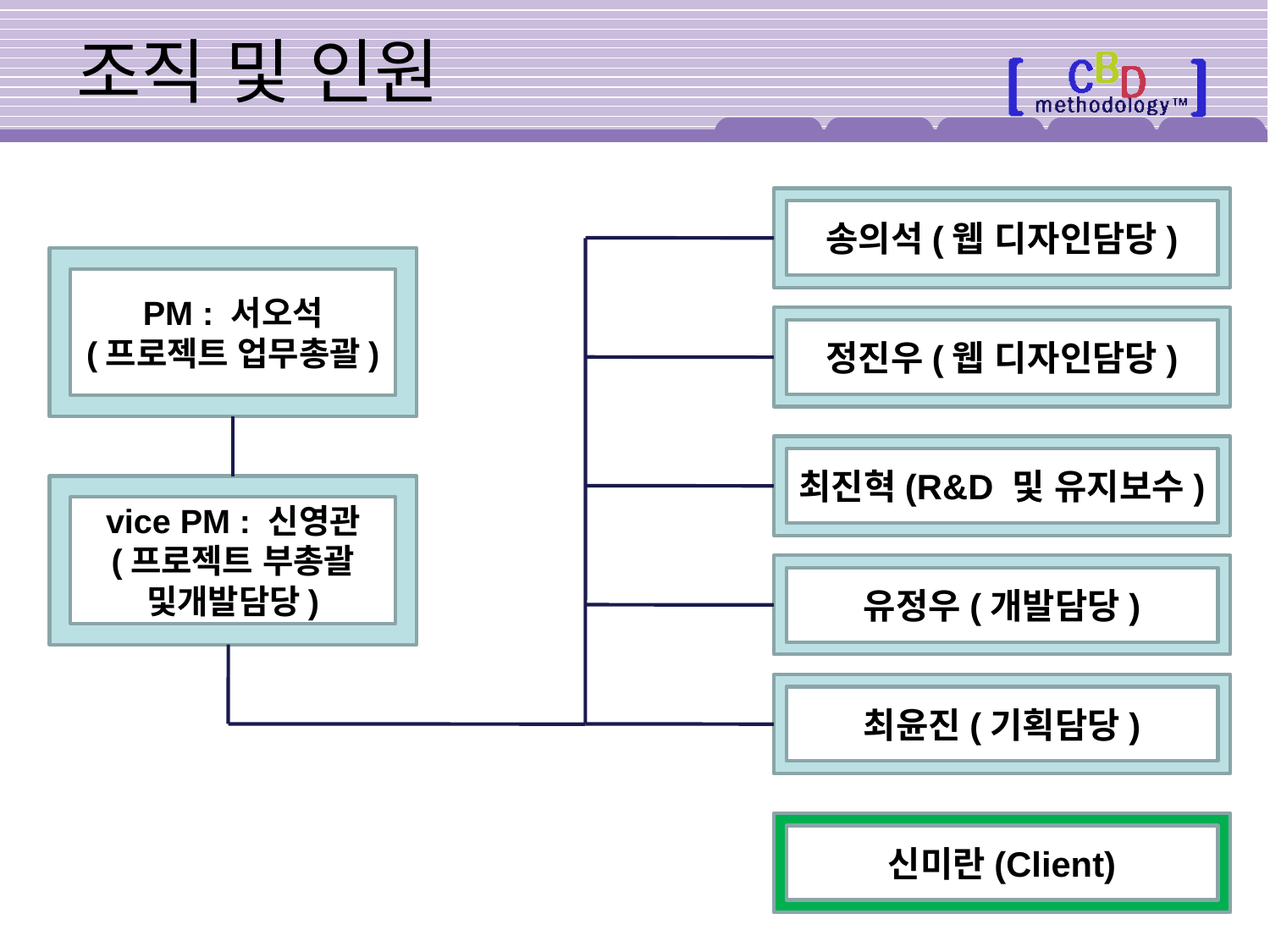

# 조직 및 인원
송의석(웹 디자인담당)
PM : 서오석
(프로젝트 업무총괄)
정진우(웹 디자인담당)
최진혁(R&D 및 유지보수)
vice PM : 신영관
(프로젝트 부총괄 및개발담당)
유정우(개발담당)
최윤진(기획담당)
신미란(Client)